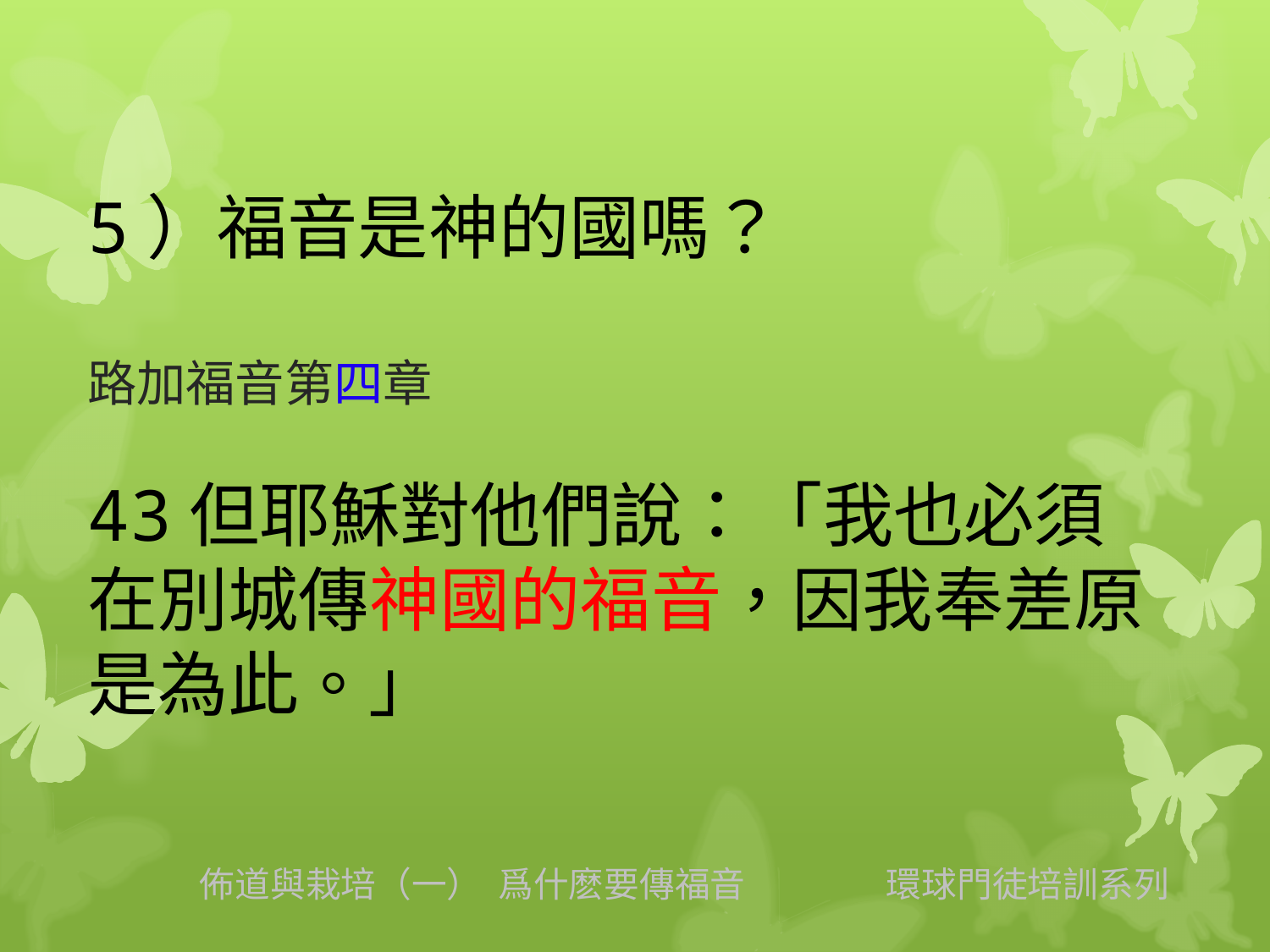

5）福音是神的國嗎？

路加福音第四章

43但耶穌對他們說：「我也必須在別城傳神國的福音，因我奉差原是為此。」